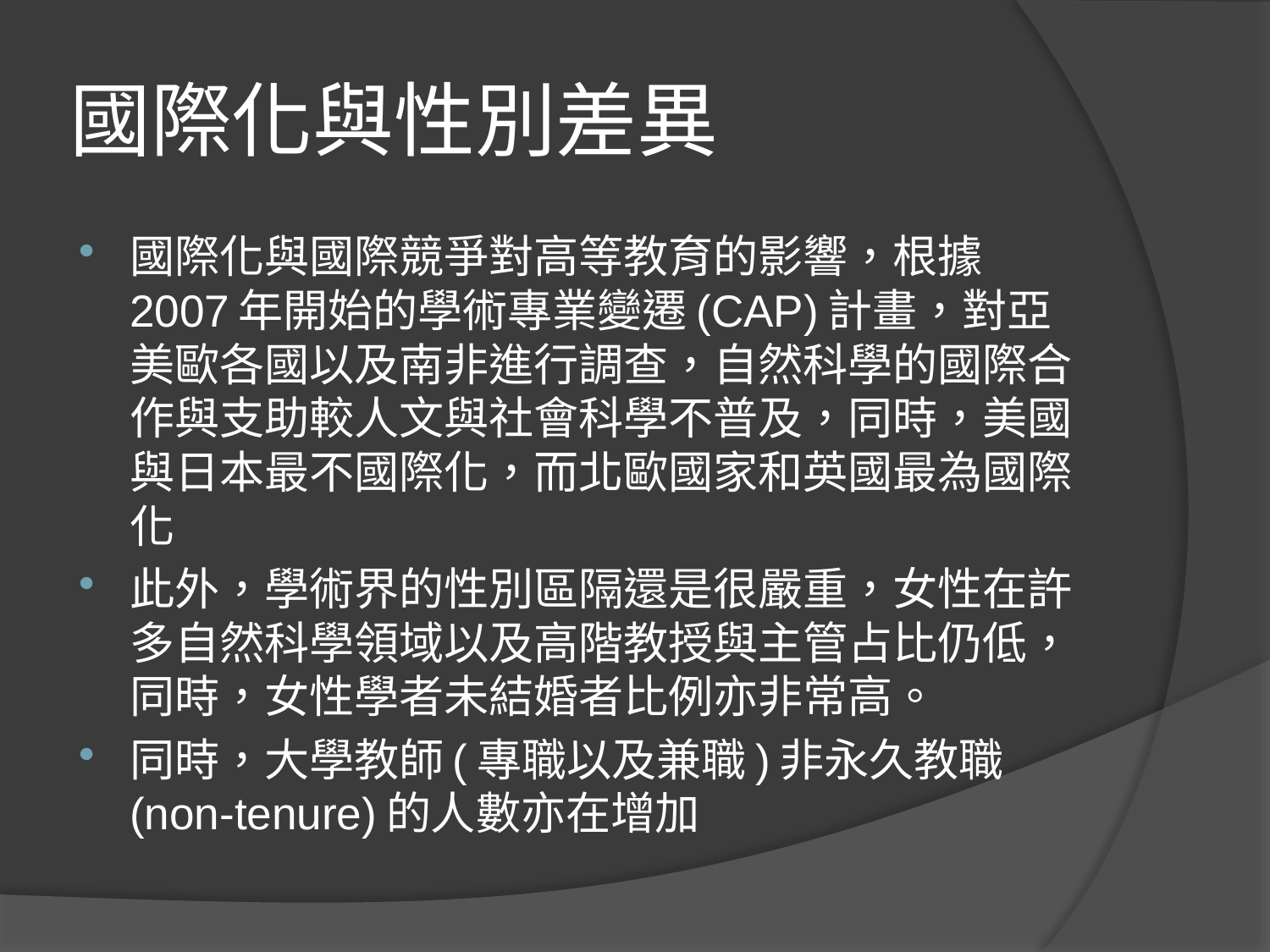

# 國際化與性別差異
國際化與國際競爭對高等教育的影響，根據2007年開始的學術專業變遷(CAP)計畫，對亞美歐各國以及南非進行調查，自然科學的國際合作與支助較人文與社會科學不普及，同時，美國與日本最不國際化，而北歐國家和英國最為國際化
此外，學術界的性別區隔還是很嚴重，女性在許多自然科學領域以及高階教授與主管占比仍低，同時，女性學者未結婚者比例亦非常高。
同時，大學教師(專職以及兼職)非永久教職(non-tenure)的人數亦在增加